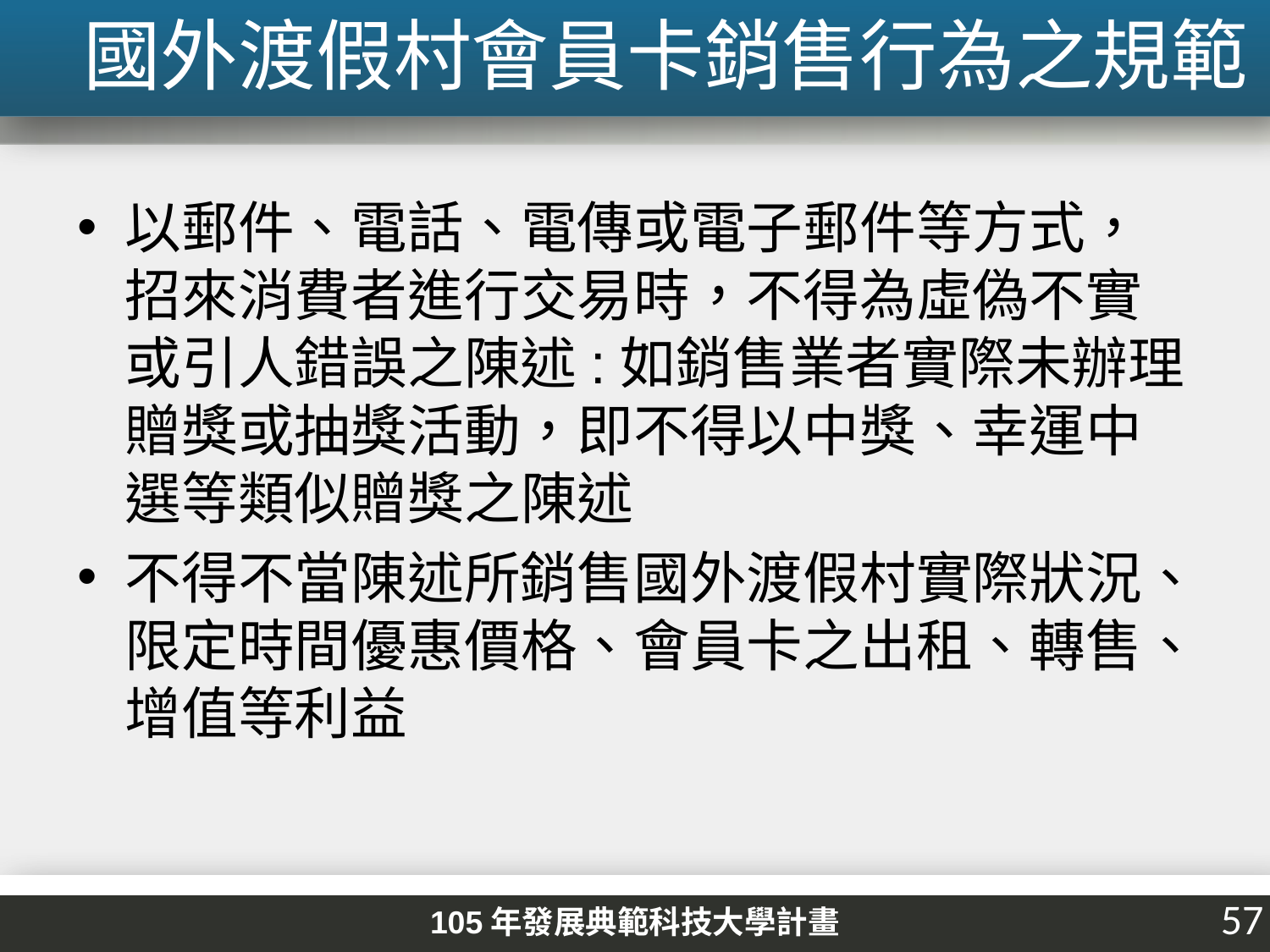

# 國外渡假村會員卡銷售行為之規範
以郵件、電話、電傳或電子郵件等方式，招來消費者進行交易時，不得為虛偽不實或引人錯誤之陳述:如銷售業者實際未辦理贈獎或抽獎活動，即不得以中獎、幸運中選等類似贈獎之陳述
不得不當陳述所銷售國外渡假村實際狀況、限定時間優惠價格、會員卡之出租、轉售、增值等利益